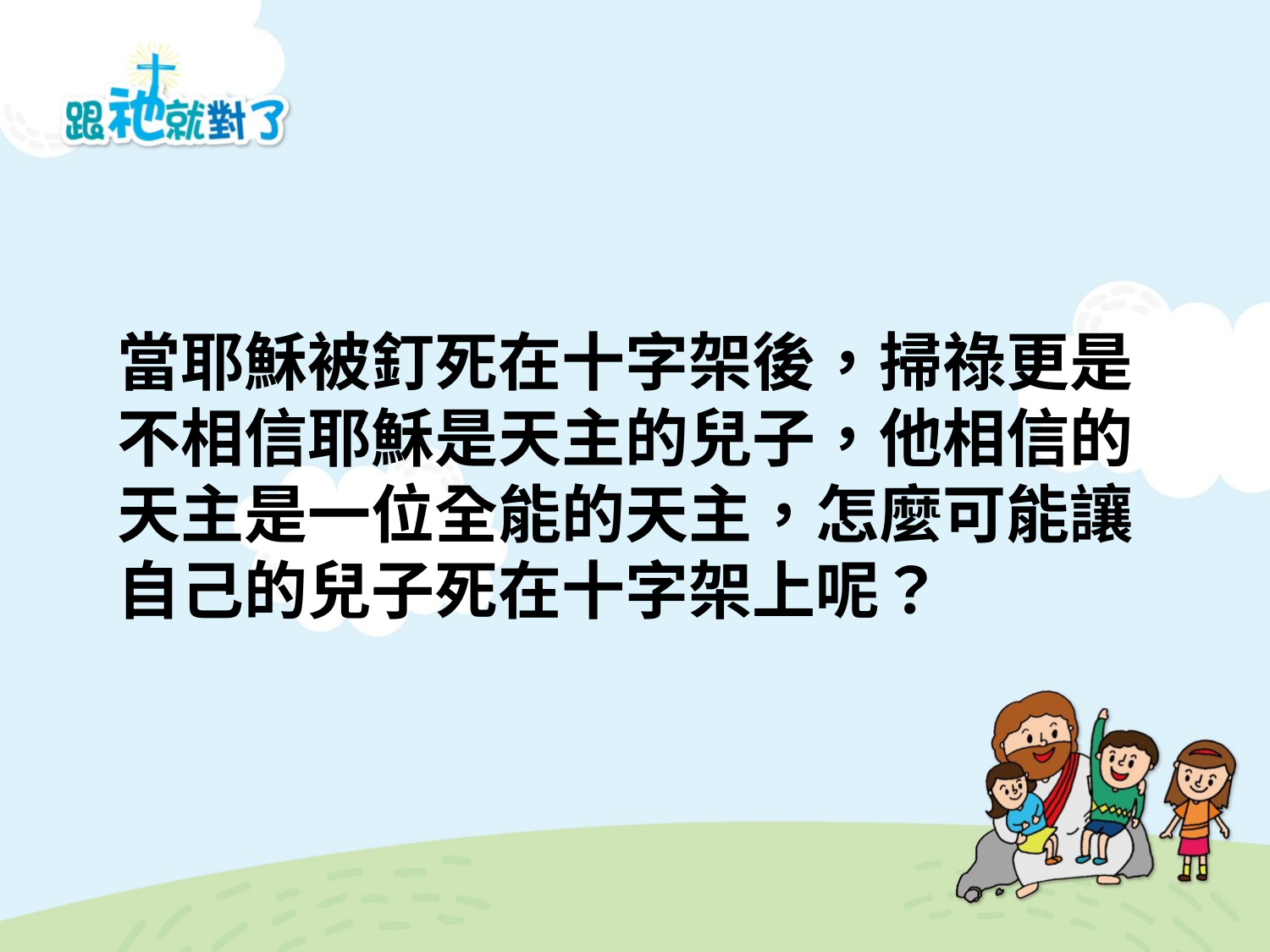

當耶穌被釘死在十字架後，掃祿更是不相信耶穌是天主的兒子，他相信的天主是一位全能的天主，怎麼可能讓自己的兒子死在十字架上呢？